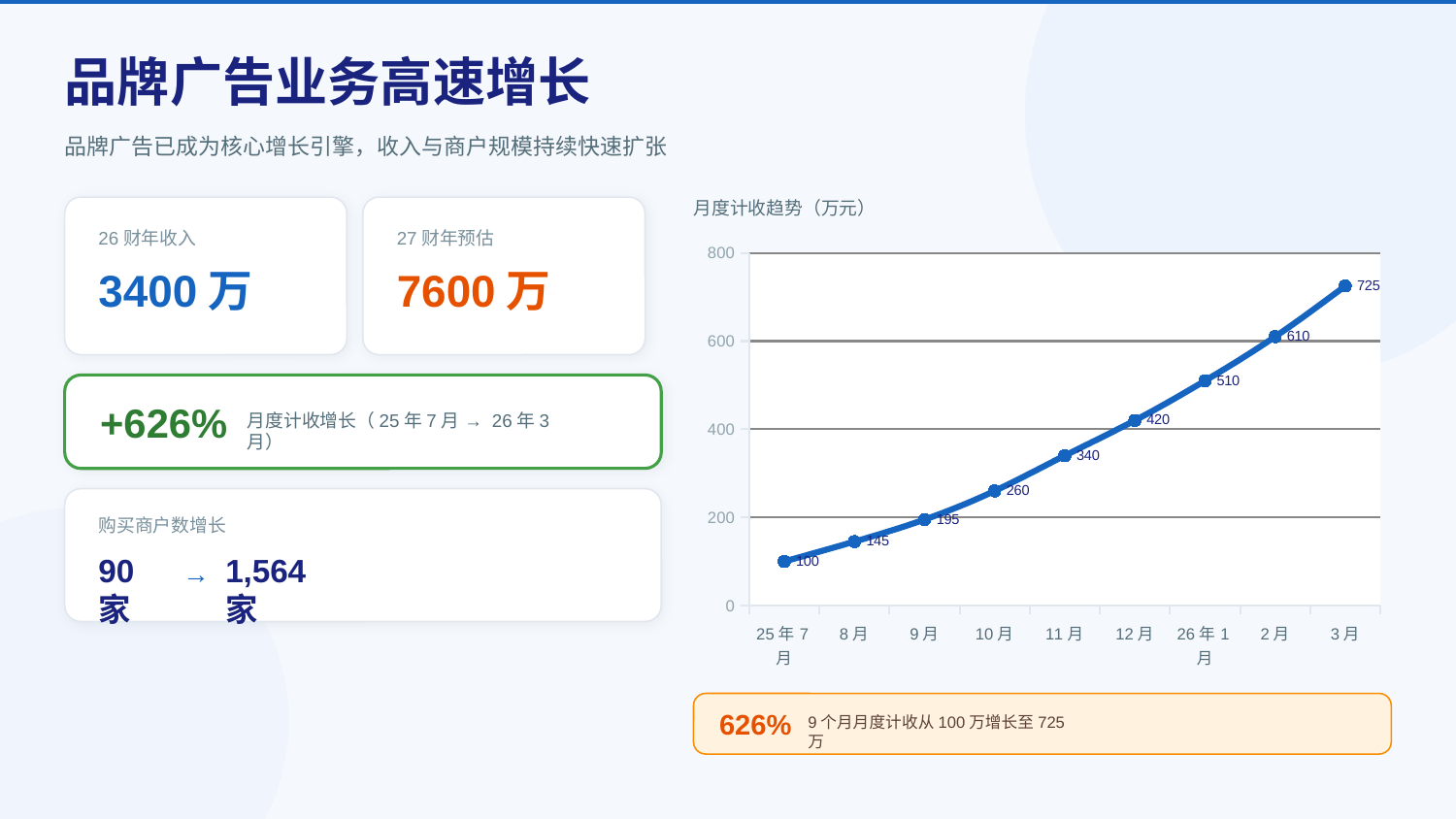

品牌广告业务高速增长
品牌广告已成为核心增长引擎，收入与商户规模持续快速扩张

月度计收趋势（万元）
26财年收入
27财年预估

### Chart

| Category | 月度计收 |
|---|---|
| 25年7月 | 100.0 |
| 8月 | 145.0 |
| 9月 | 195.0 |
| 10月 | 260.0 |
| 11月 | 340.0 |
| 12月 | 420.0 |
| 26年1月 | 510.0 |
| 2月 | 610.0 |
| 3月 | 725.0 |
3400万
7600万

+626%
月度计收增长（25年7月 → 26年3月）

购买商户数增长
90家
1,564家
→

626%
9个月月度计收从100万增长至725万